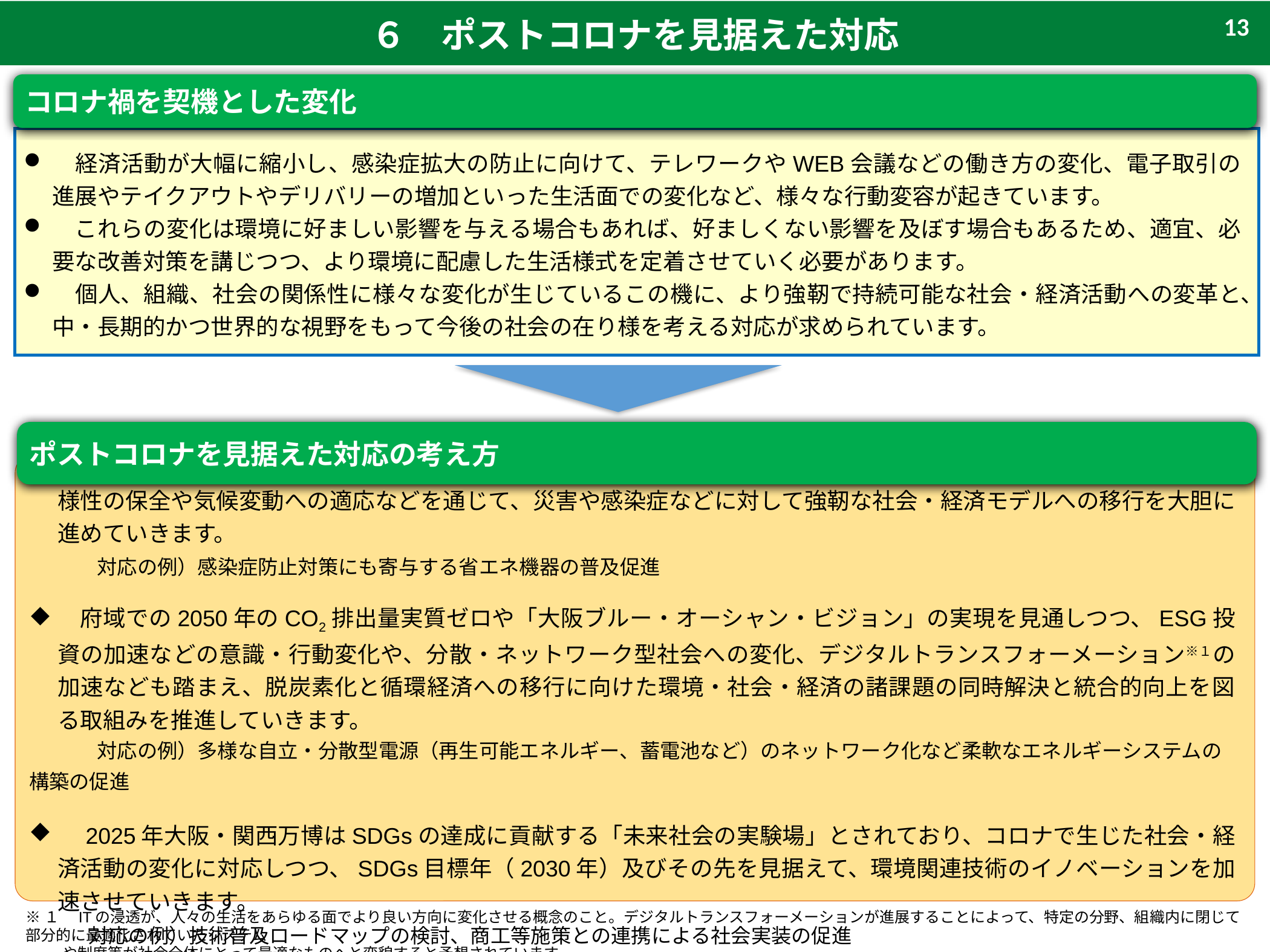

６　ポストコロナを見据えた対応
13
コロナ禍を契機とした変化
　経済活動が大幅に縮小し、感染症拡大の防止に向けて、テレワークやWEB会議などの働き方の変化、電子取引の進展やテイクアウトやデリバリーの増加といった生活面での変化など、様々な行動変容が起きています。
　これらの変化は環境に好ましい影響を与える場合もあれば、好ましくない影響を及ぼす場合もあるため、適宜、必要な改善対策を講じつつ、より環境に配慮した生活様式を定着させていく必要があります。
　個人、組織、社会の関係性に様々な変化が生じているこの機に、より強靭で持続可能な社会・経済活動への変革と、中・長期的かつ世界的な視野をもって今後の社会の在り様を考える対応が求められています。

ポストコロナを見据えた対応の考え方

　「グリーンリカバリー」の考え方を踏まえ、経済復興と環境・社会との両立はもとより、より持続可能で、生物多様性の保全や気候変動への適応などを通じて、災害や感染症などに対して強靭な社会・経済モデルへの移行を大胆に進めていきます。
　　　対応の例）感染症防止対策にも寄与する省エネ機器の普及促進

　府域での2050年のCO2排出量実質ゼロや「大阪ブルー・オーシャン・ビジョン」の実現を見通しつつ、ESG投資の加速などの意識・行動変化や、分散・ネットワーク型社会への変化、デジタルトランスフォーメーション※１の加速なども踏まえ、脱炭素化と循環経済への移行に向けた環境・社会・経済の諸課題の同時解決と統合的向上を図る取組みを推進していきます。
　　　対応の例）多様な自立・分散型電源（再生可能エネルギー、蓄電池など）のネットワーク化など柔軟なエネルギーシステムの構築の促進

　2025年大阪・関西万博はSDGsの達成に貢献する「未来社会の実験場」とされており、コロナで生じた社会・経済活動の変化に対応しつつ、SDGs目標年（2030年）及びその先を見据えて、環境関連技術のイノベーションを加速させていきます。
            対応の例）技術普及ロードマップの検討、商工等施策との連携による社会実装の促進
※１　ITの浸透が、人々の生活をあらゆる面でより良い方向に変化させる概念のこと。デジタルトランスフォーメーションが進展することによって、特定の分野、組織内に閉じて部分的に最適化されていたシステム
          や制度等が社会全体にとって最適なものへと変貌すると予想されています。